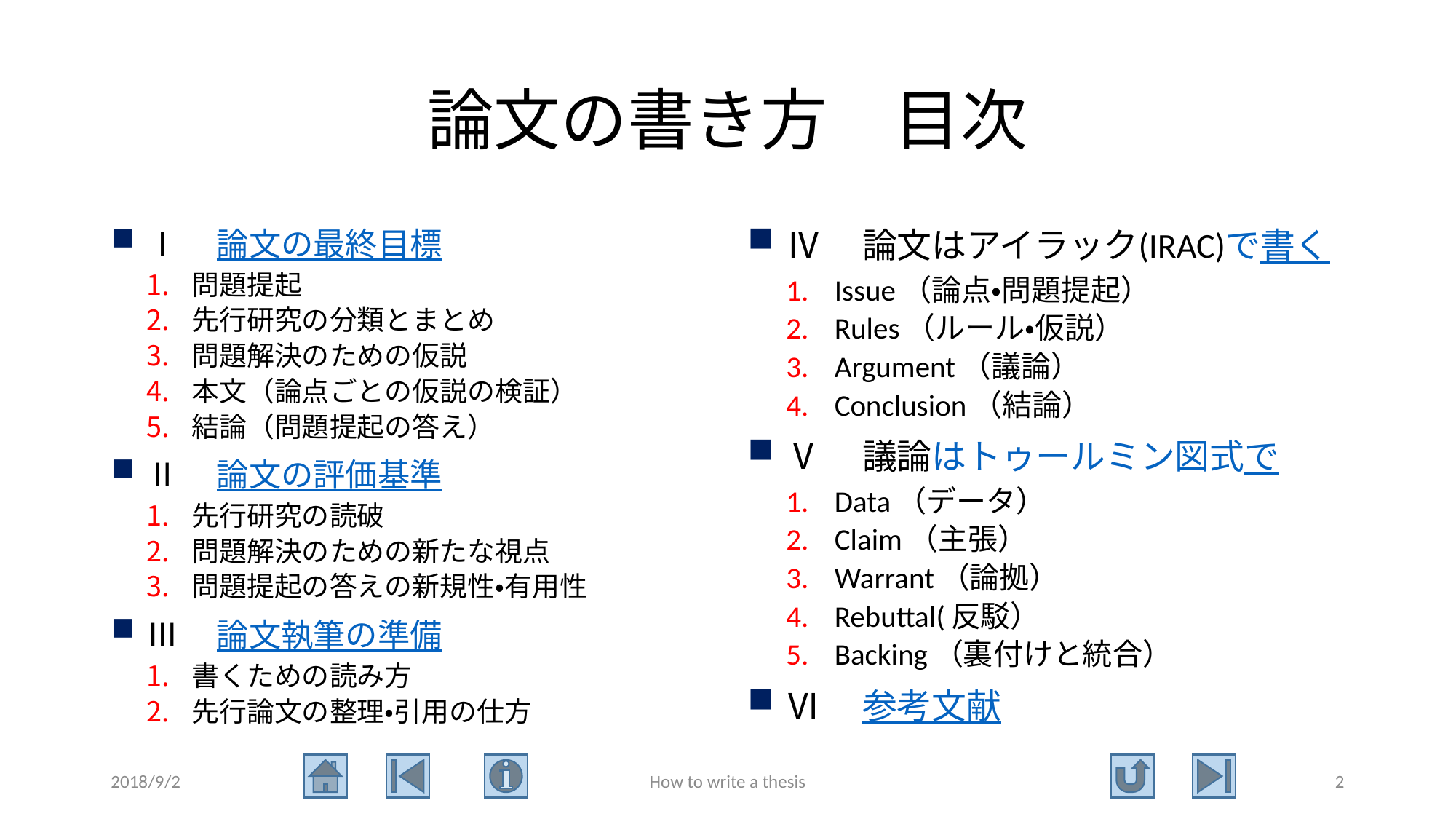

# 論文の書き方　目次
Ⅰ　論文の最終目標
問題提起
先行研究の分類とまとめ
問題解決のための仮説
本文（論点ごとの仮説の検証）
結論（問題提起の答え）
Ⅱ　論文の評価基準
先行研究の読破
問題解決のための新たな視点
問題提起の答えの新規性・有用性
Ⅲ　論文執筆の準備
書くための読み方
先行論文の整理・引用の仕方

Ⅳ　論文はアイラック(IRAC)で書く
Issue（論点・問題提起）
Rules（ルール・仮説）
Argument（議論）
Conclusion（結論）
Ⅴ　議論はトゥールミン図式で
Data（データ）
Claim（主張）
Warrant（論拠）
Rebuttal(反駁）
Backing（裏付けと統合）
Ⅵ　参考文献
2018/9/2
How to write a thesis
2